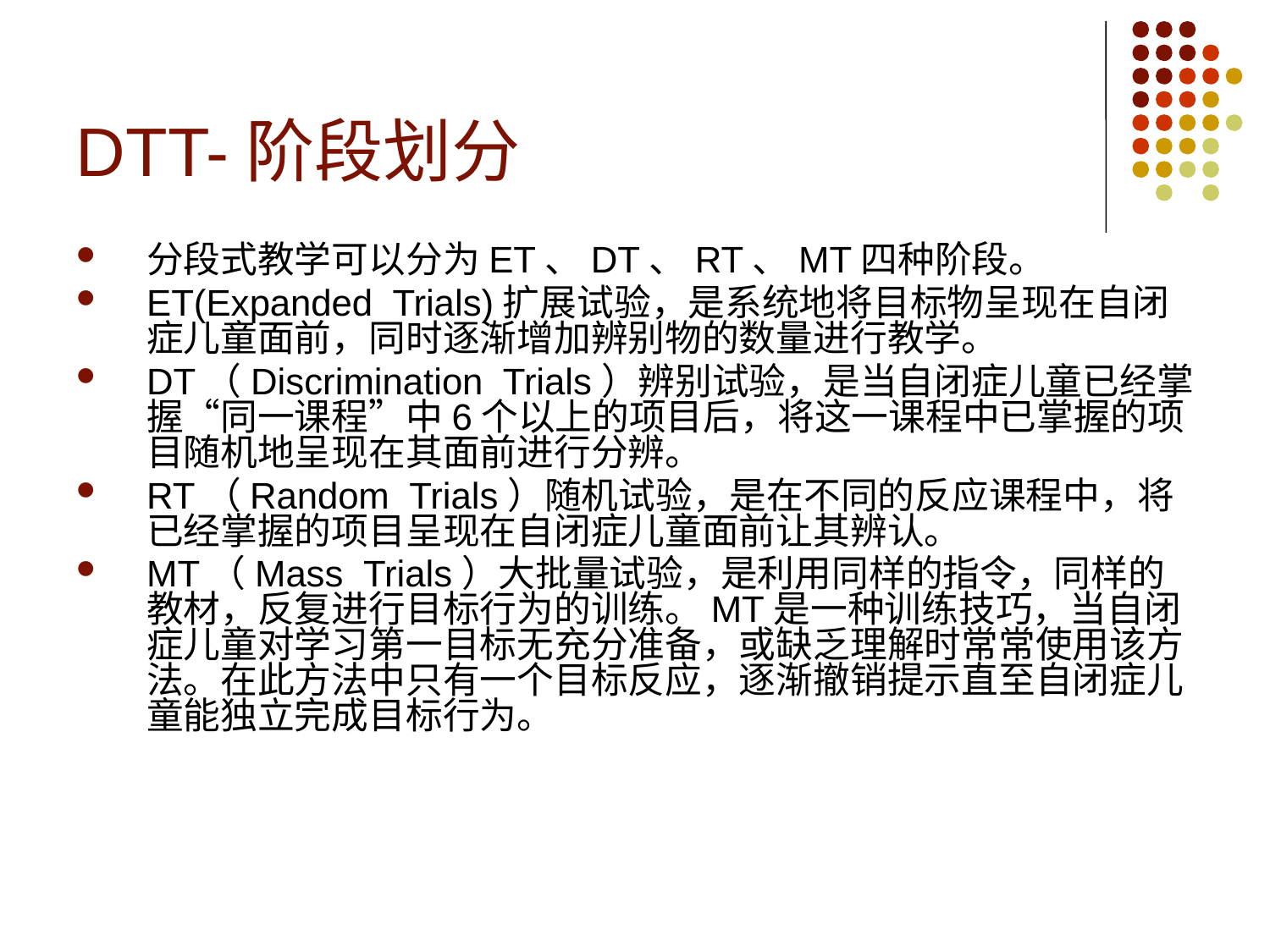

# DTT-阶段划分
分段式教学可以分为ET、DT、RT、MT四种阶段。
ET(Expanded  Trials)扩展试验，是系统地将目标物呈现在自闭症儿童面前，同时逐渐增加辨别物的数量进行教学。
DT（Discrimination  Trials）辨别试验，是当自闭症儿童已经掌握“同一课程”中6个以上的项目后，将这一课程中已掌握的项目随机地呈现在其面前进行分辨。
RT（Random  Trials）随机试验，是在不同的反应课程中，将已经掌握的项目呈现在自闭症儿童面前让其辨认。
MT（Mass  Trials）大批量试验，是利用同样的指令，同样的教材，反复进行目标行为的训练。MT是一种训练技巧，当自闭症儿童对学习第一目标无充分准备，或缺乏理解时常常使用该方法。在此方法中只有一个目标反应，逐渐撤销提示直至自闭症儿童能独立完成目标行为。